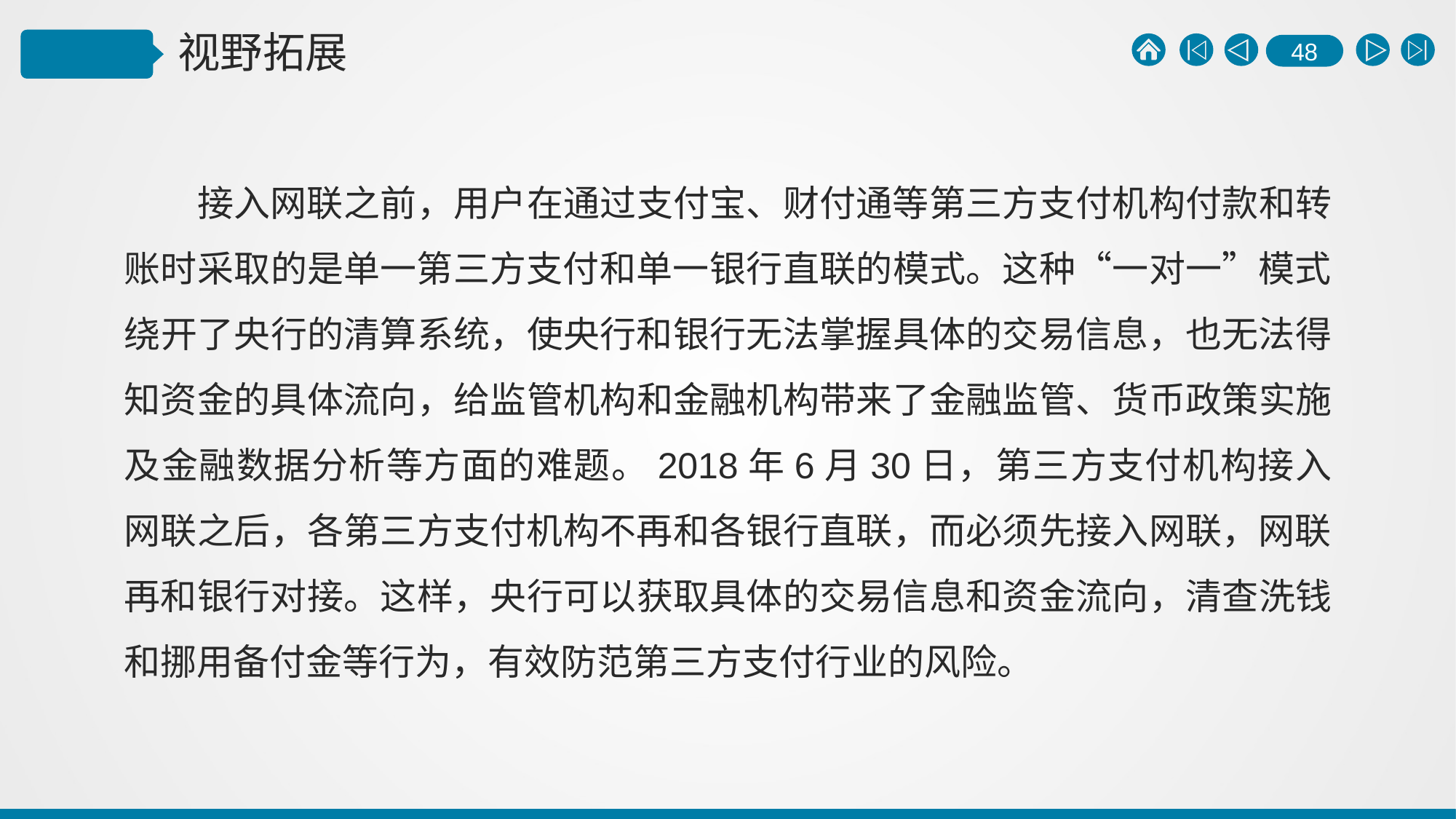

接入网联之前，用户在通过支付宝、财付通等第三方支付机构付款和转账时采取的是单一第三方支付和单一银行直联的模式。这种“一对一”模式绕开了央行的清算系统，使央行和银行无法掌握具体的交易信息，也无法得知资金的具体流向，给监管机构和金融机构带来了金融监管、货币政策实施及金融数据分析等方面的难题。2018年6月30日，第三方支付机构接入网联之后，各第三方支付机构不再和各银行直联，而必须先接入网联，网联再和银行对接。这样，央行可以获取具体的交易信息和资金流向，清查洗钱和挪用备付金等行为，有效防范第三方支付行业的风险。